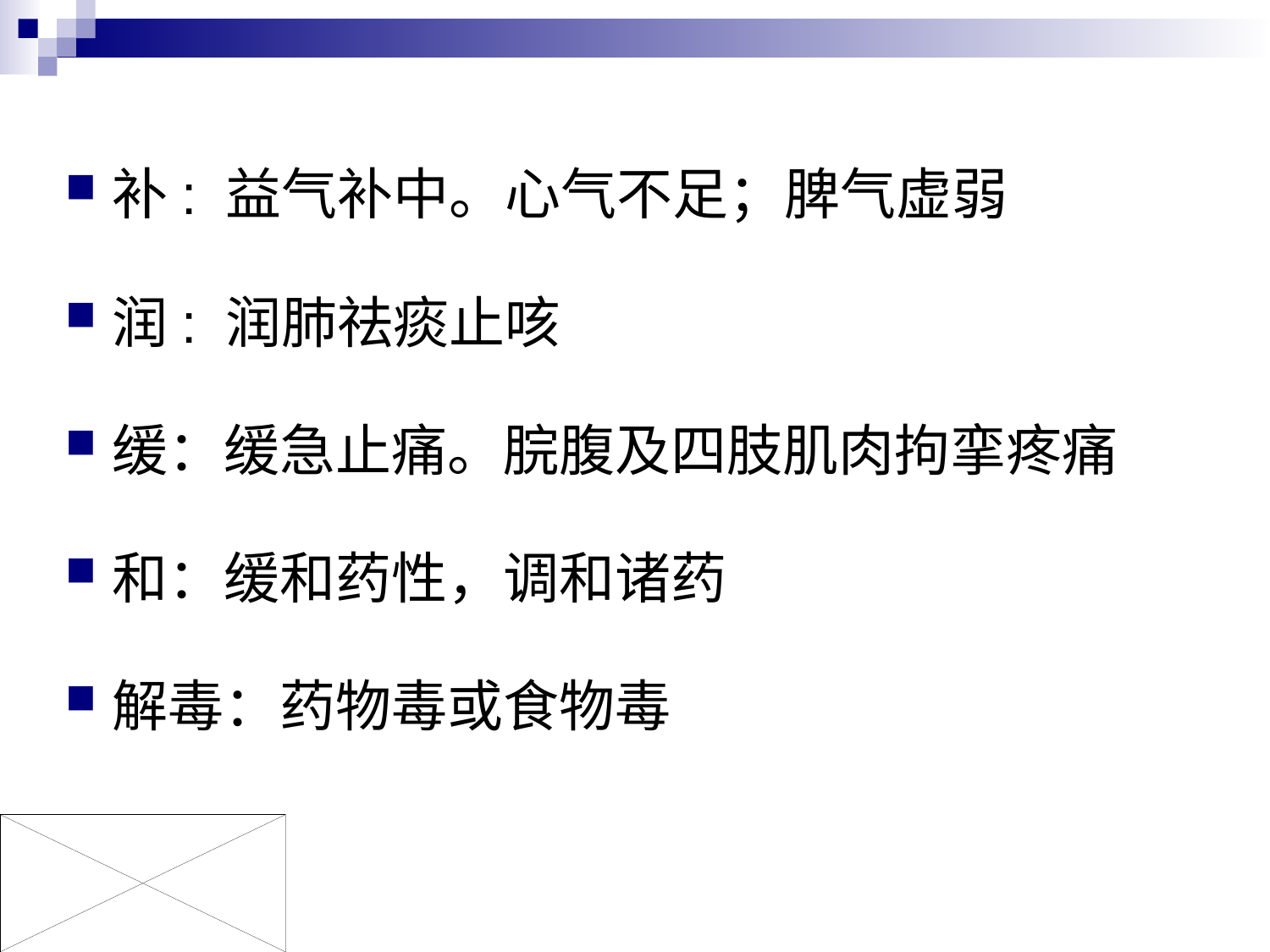

# 补: 益气补中。心气不足；脾气虚弱
润: 润肺祛痰止咳
缓：缓急止痛。脘腹及四肢肌肉拘挛疼痛
和：缓和药性，调和诸药
解毒：药物毒或食物毒